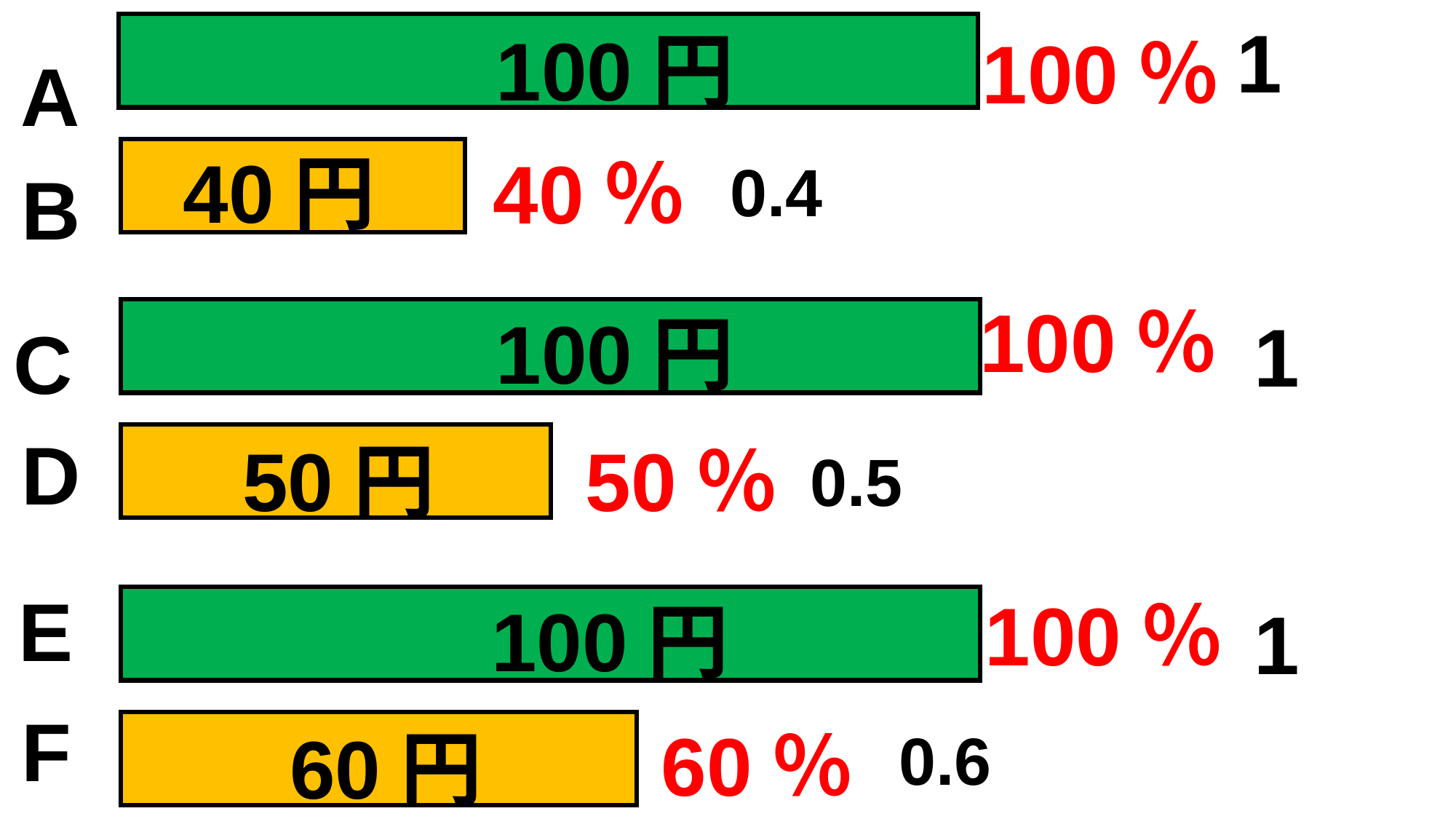

1
100円

100％
A
40円
40％

0.4
B
100％
100円

1
C
D

50円
50％
0.5
E
100％
100円

1
F
60％

60円
0.6